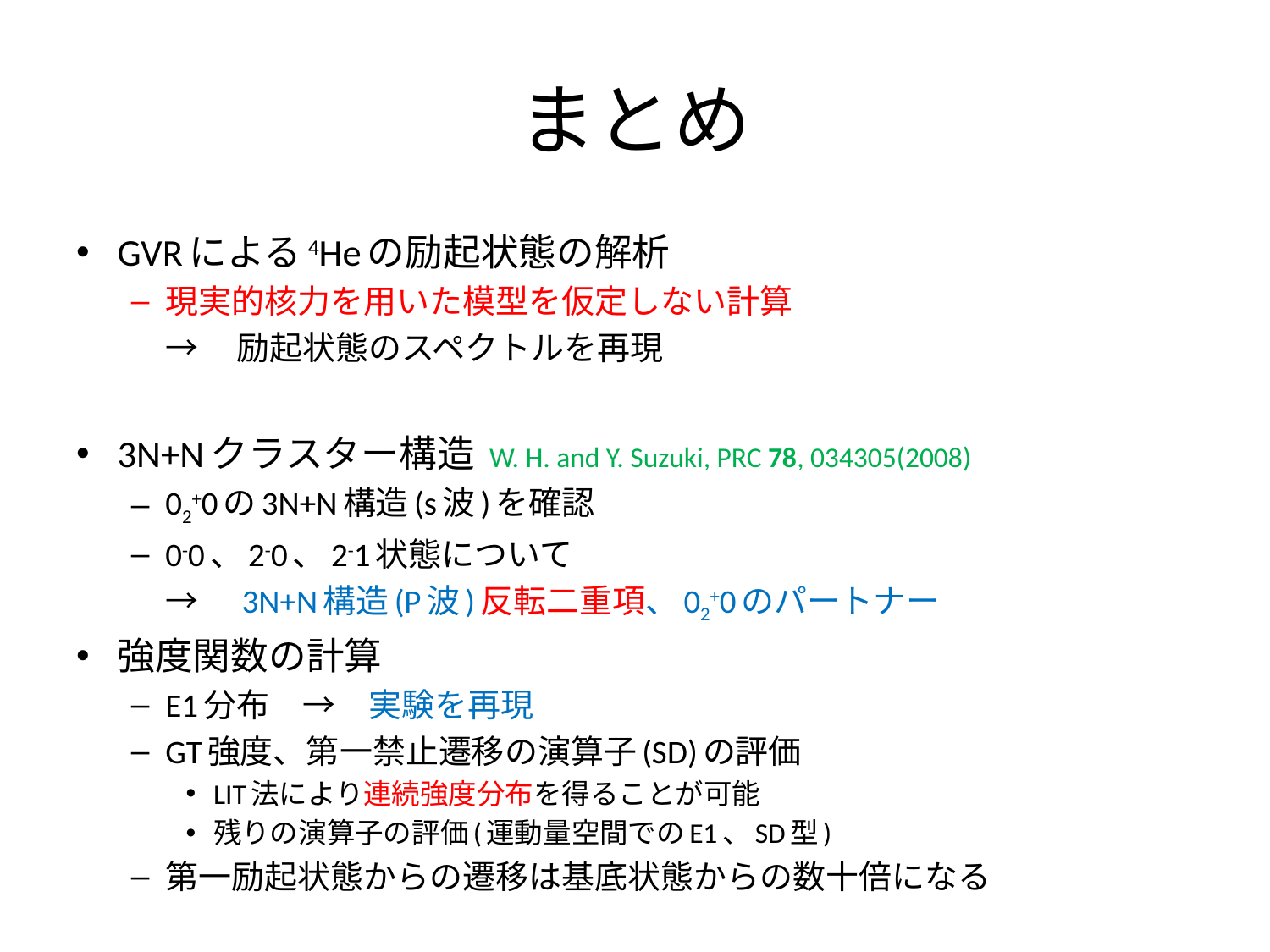

# まとめ
GVRによる4Heの励起状態の解析
現実的核力を用いた模型を仮定しない計算
		→　励起状態のスペクトルを再現

3N+Nクラスター構造 W. H. and Y. Suzuki, PRC 78, 034305(2008)
02+0の3N+N構造(s波)を確認
0-0、2-0、2-1状態について
	→　3N+N構造(P波)反転二重項、02+0のパートナー
強度関数の計算
E1分布　→　実験を再現
GT強度、第一禁止遷移の演算子(SD)の評価
LIT法により連続強度分布を得ることが可能
残りの演算子の評価(運動量空間でのE1、SD型)
第一励起状態からの遷移は基底状態からの数十倍になる